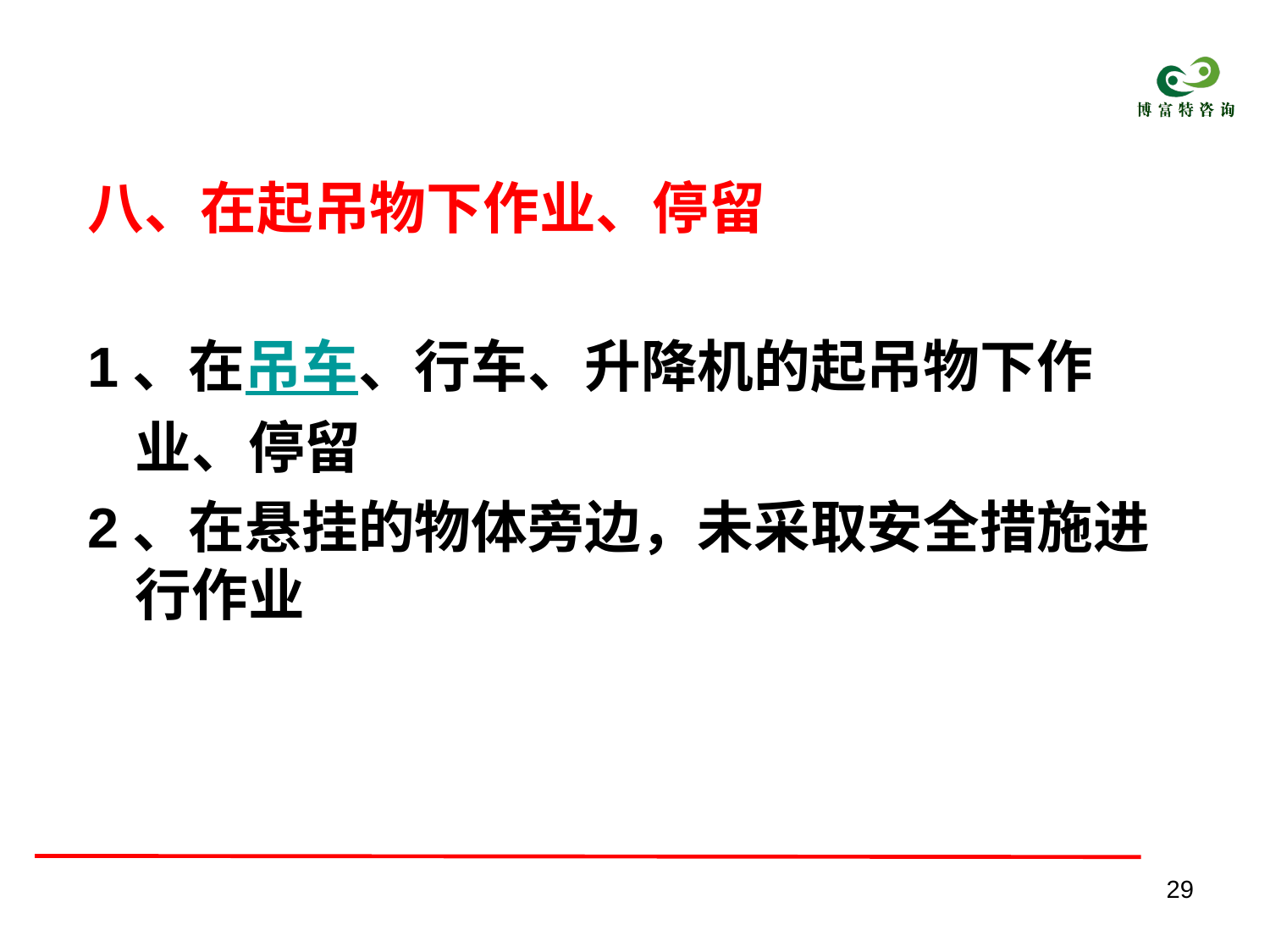

#
八、在起吊物下作业、停留

1、在吊车、行车、升降机的起吊物下作业、停留
2、在悬挂的物体旁边，未采取安全措施进行作业